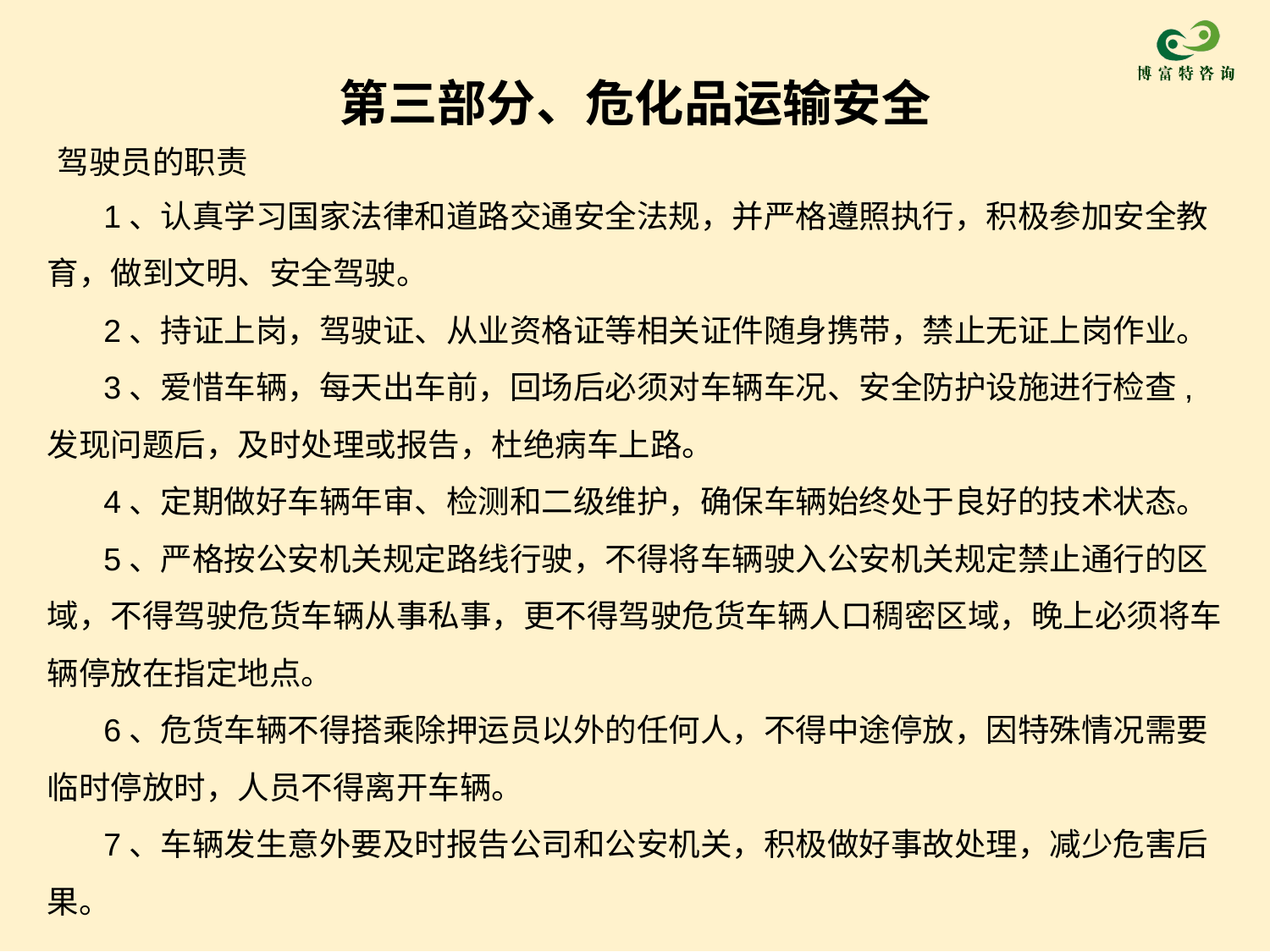

第三部分、危化品运输安全
驾驶员的职责
1、认真学习国家法律和道路交通安全法规，并严格遵照执行，积极参加安全教育，做到文明、安全驾驶。
2、持证上岗，驾驶证、从业资格证等相关证件随身携带，禁止无证上岗作业。
3、爱惜车辆，每天出车前，回场后必须对车辆车况、安全防护设施进行检查,发现问题后，及时处理或报告，杜绝病车上路。
4、定期做好车辆年审、检测和二级维护，确保车辆始终处于良好的技术状态。
5、严格按公安机关规定路线行驶，不得将车辆驶入公安机关规定禁止通行的区域，不得驾驶危货车辆从事私事，更不得驾驶危货车辆人口稠密区域，晚上必须将车辆停放在指定地点。
6、危货车辆不得搭乘除押运员以外的任何人，不得中途停放，因特殊情况需要临时停放时，人员不得离开车辆。
7、车辆发生意外要及时报告公司和公安机关，积极做好事故处理，减少危害后果。